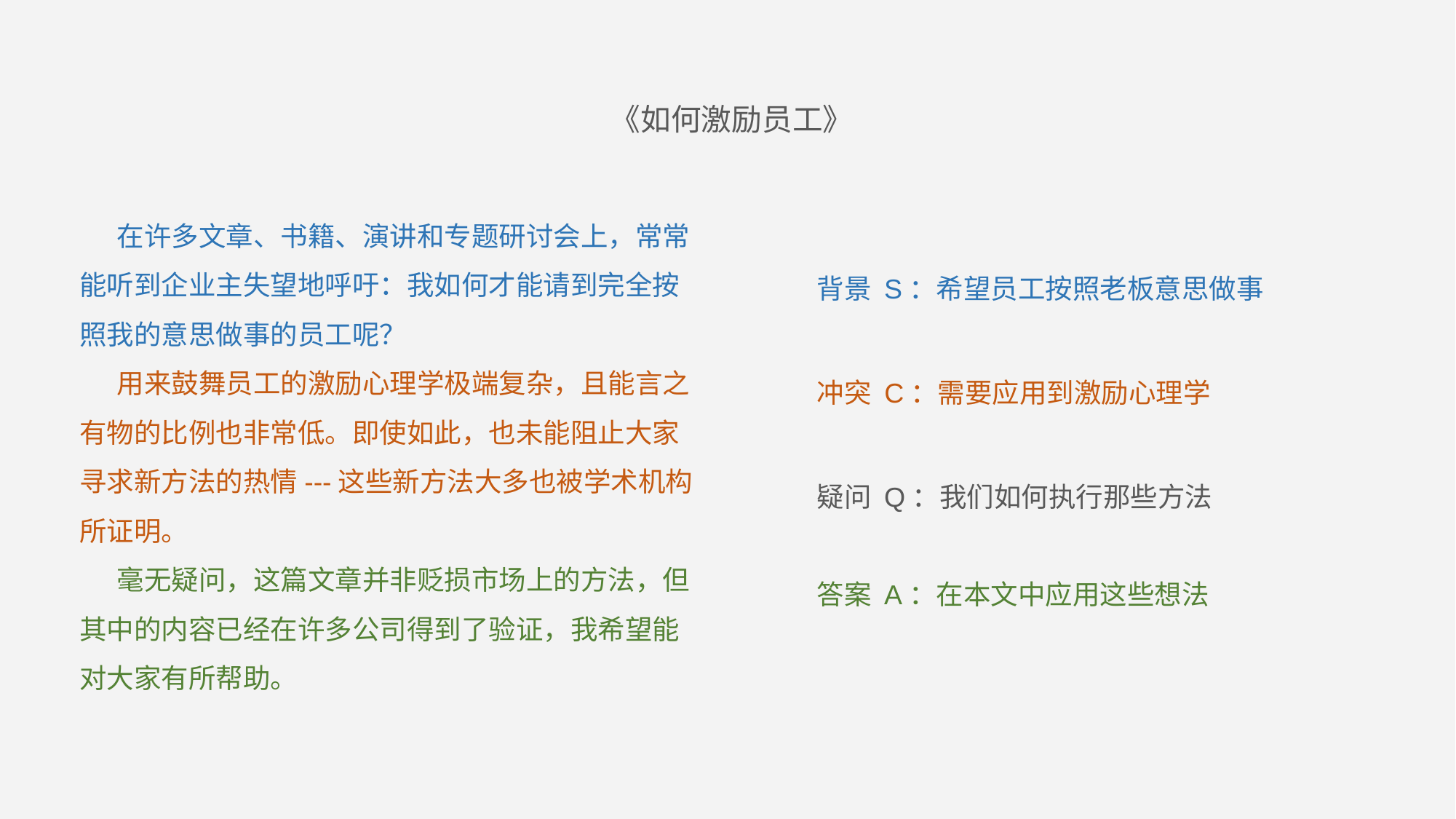

《如何激励员工》
     在许多文章、书籍、演讲和专题研讨会上，常常能听到企业主失望地呼吁：我如何才能请到完全按照我的意思做事的员工呢？
     用来鼓舞员工的激励心理学极端复杂，且能言之有物的比例也非常低。即使如此，也未能阻止大家寻求新方法的热情---这些新方法大多也被学术机构所证明。
     毫无疑问，这篇文章并非贬损市场上的方法，但其中的内容已经在许多公司得到了验证，我希望能对大家有所帮助。
背景 S：希望员工按照老板意思做事
冲突 C：需要应用到激励心理学
疑问 Q：我们如何执行那些方法
答案 A：在本文中应用这些想法